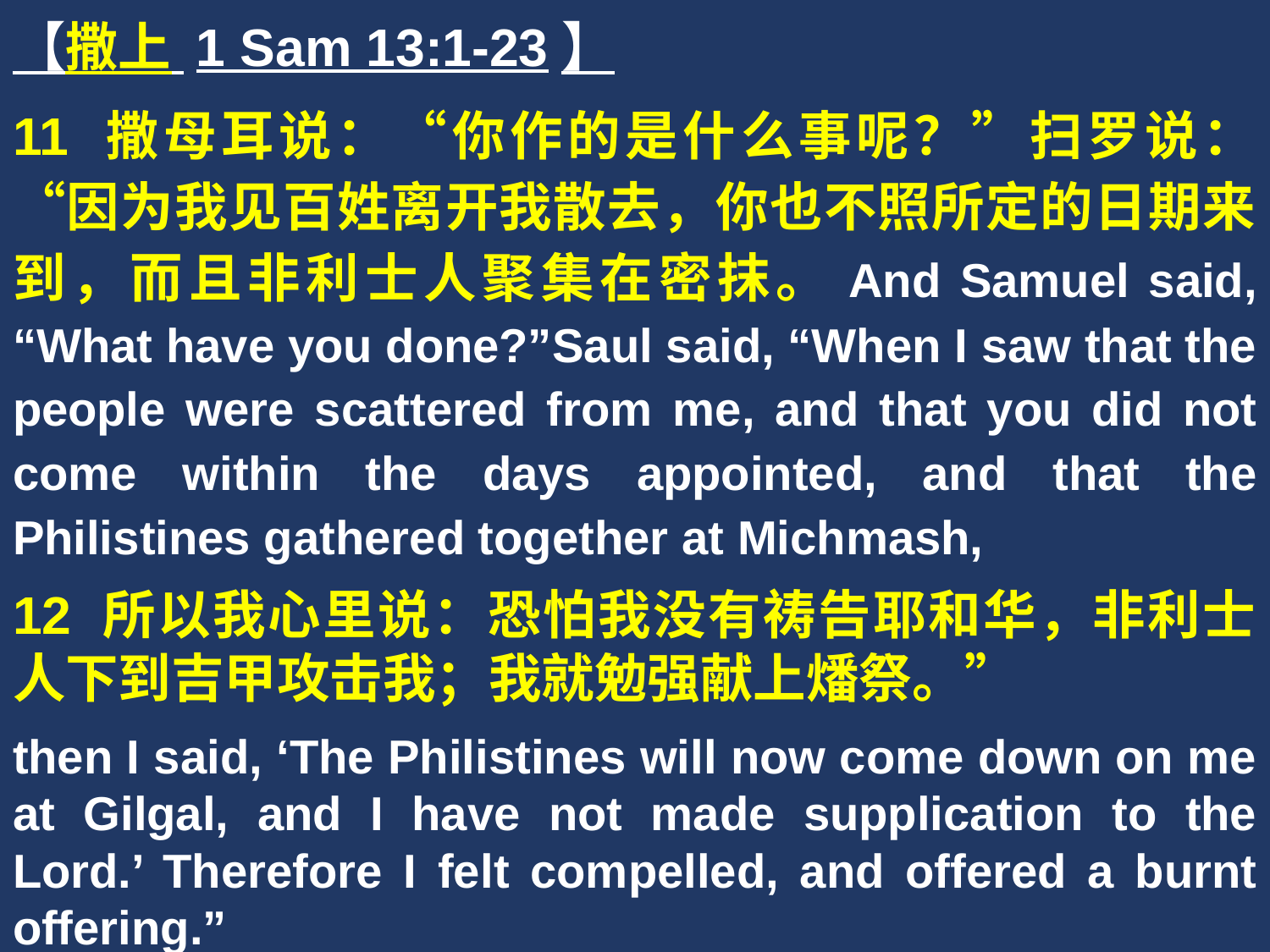

【撒上 1 Sam 13:1-23】
11 撒母耳说：“你作的是什么事呢？”扫罗说：“因为我见百姓离开我散去，你也不照所定的日期来到，而且非利士人聚集在密抹。And Samuel said, “What have you done?”Saul said, “When I saw that the people were scattered from me, and that you did not come within the days appointed, and that the Philistines gathered together at Michmash,
12 所以我心里说：恐怕我没有祷告耶和华，非利士人下到吉甲攻击我；我就勉强献上燔祭。”
then I said, ‘The Philistines will now come down on me at Gilgal, and I have not made supplication to the Lord.’ Therefore I felt compelled, and offered a burnt offering.”